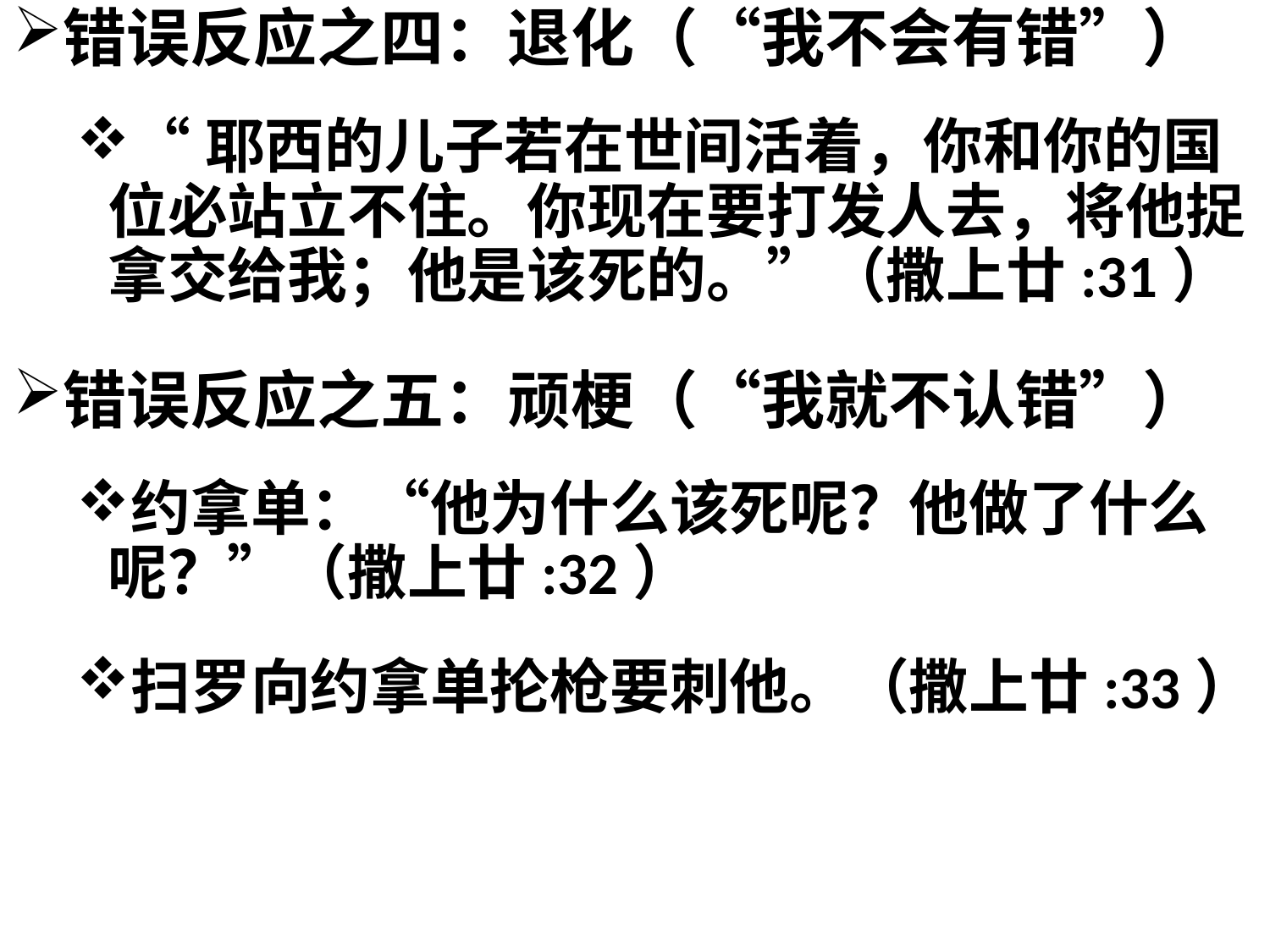

错误反应之四：退化（“我不会有错”）

“耶西的儿子若在世间活着，你和你的国位必站立不住。你现在要打发人去，将他捉拿交给我；他是该死的。”（撒上廿:31）

错误反应之五：顽梗（“我就不认错”）

约拿单：“他为什么该死呢？他做了什么呢？”（撒上廿:32）

扫罗向约拿单抡枪要刺他。（撒上廿:33）